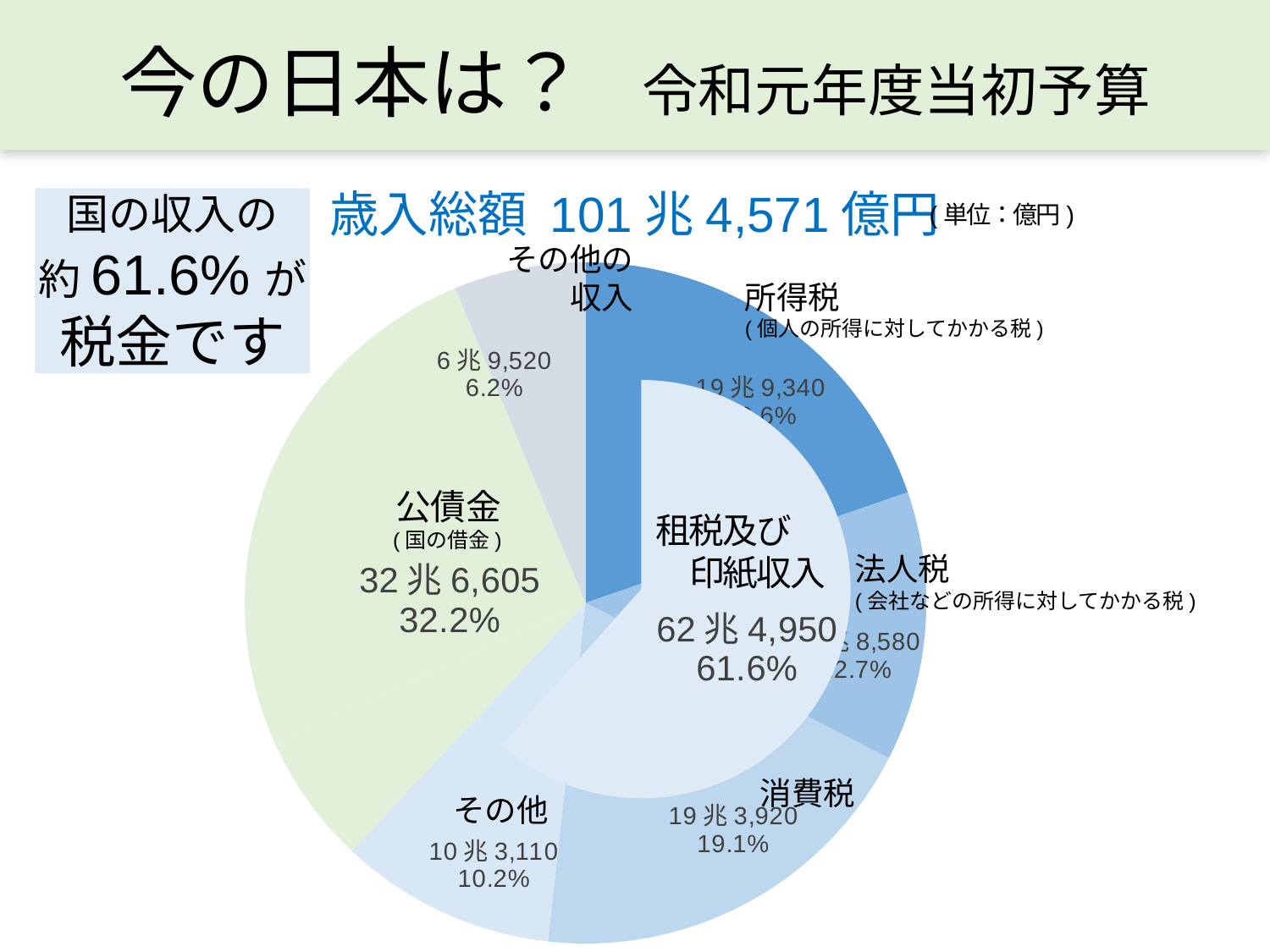

今の日本は？　令和元年度当初予算
歳入総額 101兆4,571億円
(単位：億円)

### Chart

| Category | 歳入(外) |
|---|---|
| 19兆9,340 | 0.196 |
| 12兆8,580 | 0.127 |
| 19兆3,920 | 0.191 |
| 10兆3,110 | 0.102 |
| 6兆3,016 | 0.062 |
| 25兆7,085 | 0.253 |
| 6兆9,520 | 0.062 |
国の収入の
約61.6%が
税金です
その他の
収入
所得税
(個人の所得に対してかかる税)

### Chart

| Category | 歳入 |
|---|---|
| 62兆4,950 | 0.616 |
| 32兆6,605 | 0.322 |
| 6兆3,016 | 0.062 |
公債金
(国の借金)
租税及び
印紙収入
法人税
(会社などの所得に対してかかる税)
消費税
その他